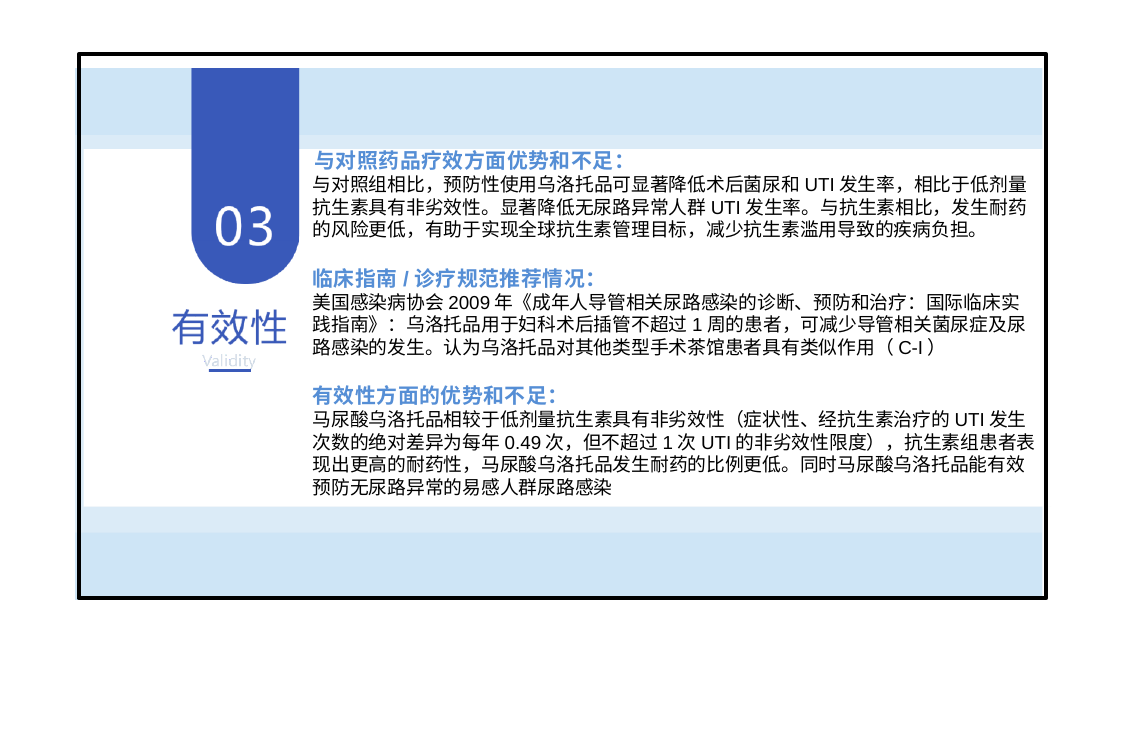

与对照药品疗效方面优势和不足：
与对照组相比，预防性使用乌洛托品可显著降低术后菌尿和UTI发生率，相比于低剂量抗生素具有非劣效性。显著降低无尿路异常人群UTI发生率。与抗生素相比，发生耐药的风险更低，有助于实现全球抗生素管理目标，减少抗生素滥用导致的疾病负担。

临床指南/诊疗规范推荐情况：
美国感染病协会2009年《成年人导管相关尿路感染的诊断、预防和治疗：国际临床实践指南》：乌洛托品用于妇科术后插管不超过1周的患者，可减少导管相关菌尿症及尿路感染的发生。认为乌洛托品对其他类型手术茶馆患者具有类似作用（C-I）

有效性方面的优势和不足：
马尿酸乌洛托品相较于低剂量抗生素具有非劣效性（症状性、经抗生素治疗的UTI发生次数的绝对差异为每年0.49次，但不超过1次UTI的非劣效性限度），抗生素组患者表现出更高的耐药性，马尿酸乌洛托品发生耐药的比例更低。同时马尿酸乌洛托品能有效预防无尿路异常的易感人群尿路感染